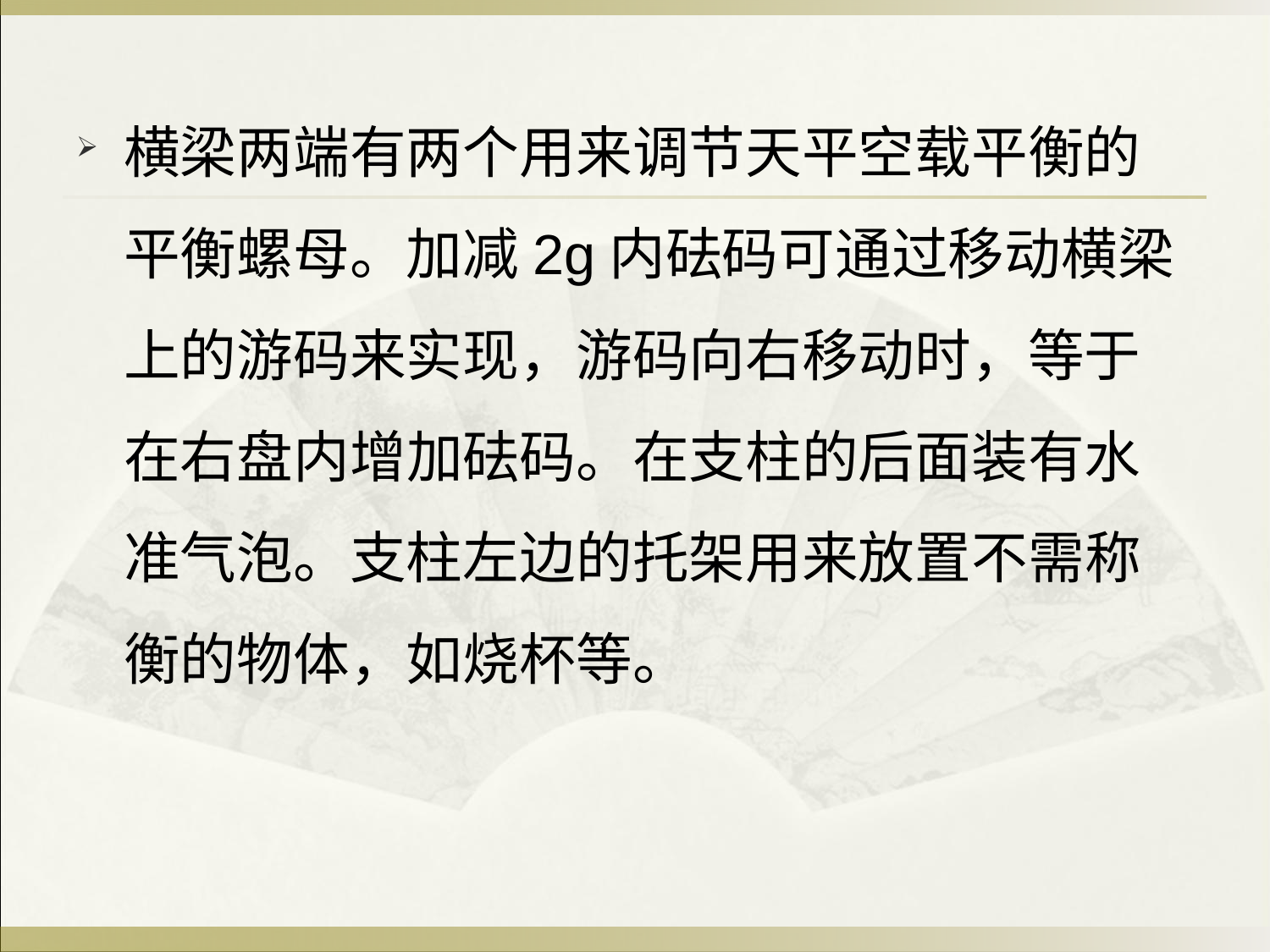

横梁两端有两个用来调节天平空载平衡的平衡螺母。加减2g内砝码可通过移动横梁上的游码来实现，游码向右移动时，等于在右盘内增加砝码。在支柱的后面装有水准气泡。支柱左边的托架用来放置不需称衡的物体，如烧杯等。